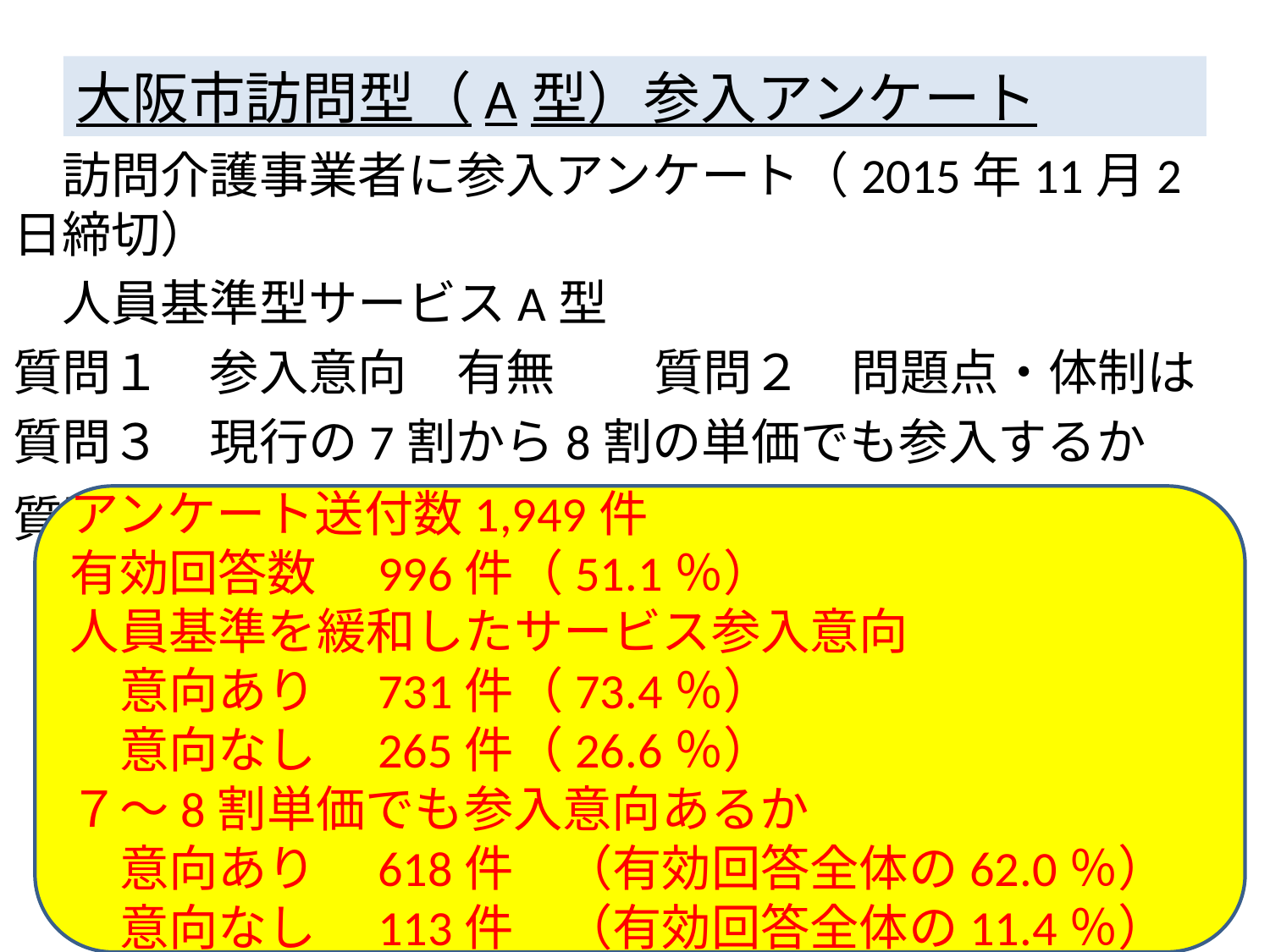

大阪市訪問型（A型）参入アンケート
　訪問介護事業者に参入アンケート（2015年11月2日締切）
　人員基準型サービスA型
質問１　参入意向　有無　　質問２　問題点・体制は
質問３　現行の7割から8割の単価でも参入するか
質問４　どのくらいの単価が必要か
アンケート送付数1,949件
有効回答数　996件（51.1％）
人員基準を緩和したサービス参入意向
　意向あり　731件（73.4％）
　意向なし　265件（26.6％）
７～8割単価でも参入意向あるか
　意向あり　618件　（有効回答全体の62.0％）
　意向なし　113件　（有効回答全体の11.4％）